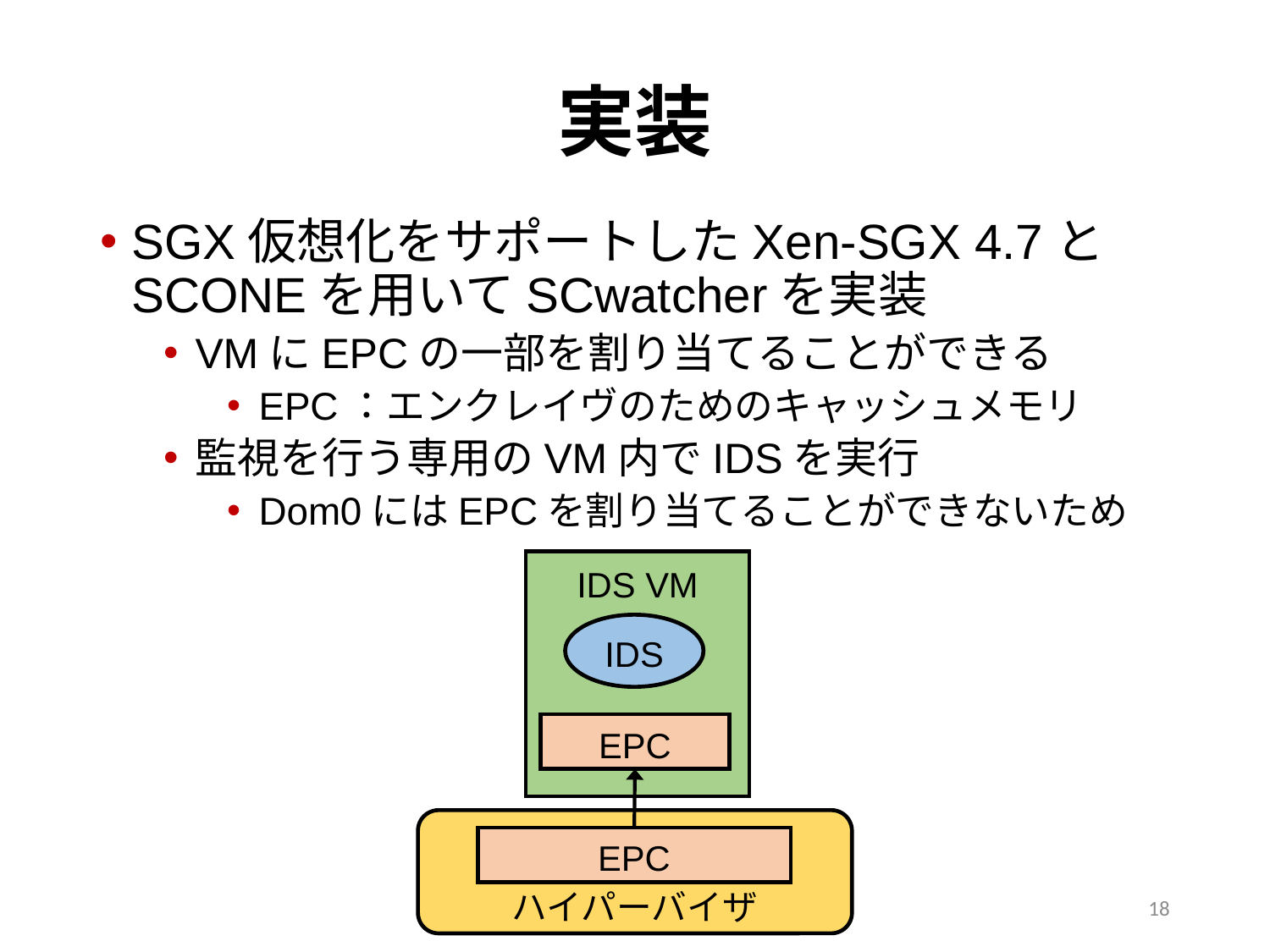

# 実装
SGX仮想化をサポートしたXen-SGX 4.7とSCONEを用いてSCwatcherを実装
VMにEPCの一部を割り当てることができる
EPC：エンクレイヴのためのキャッシュメモリ
監視を行う専用のVM内でIDSを実行
Dom0にはEPCを割り当てることができないため
IDS VM
IDS
EPC
ハイパーバイザ
EPC
18